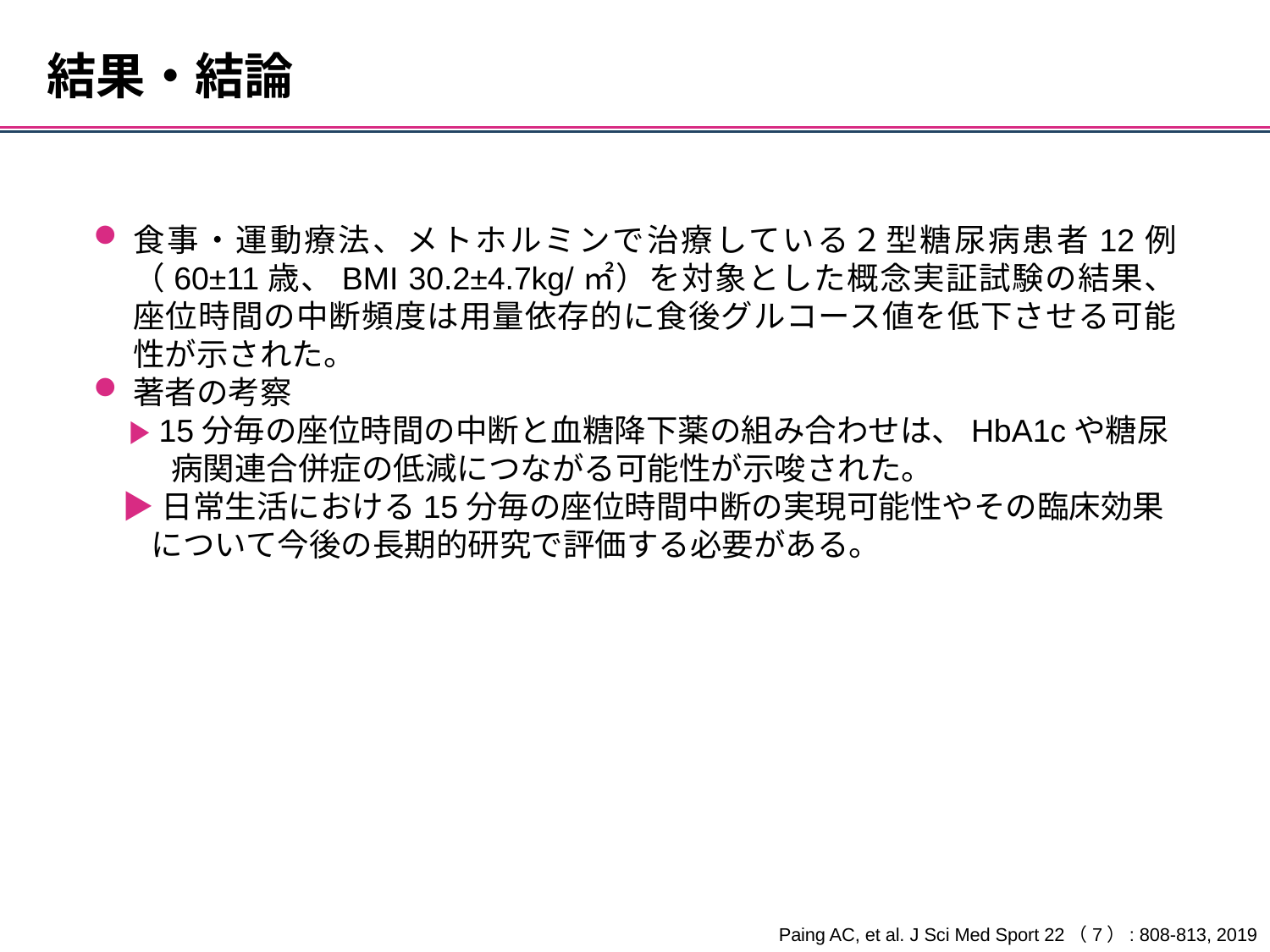

結果・結論
食事・運動療法、メトホルミンで治療している２型糖尿病患者12例（60±11歳、BMI 30.2±4.7kg/㎡）を対象とした概念実証試験の結果、座位時間の中断頻度は用量依存的に食後グルコース値を低下させる可能性が示された。
著者の考察
    ▶ 15分毎の座位時間の中断と血糖降下薬の組み合わせは、HbA1cや糖尿
　　  病関連合併症の低減につながる可能性が示唆された。
    ▶日常生活における15分毎の座位時間中断の実現可能性やその臨床効果
       について今後の長期的研究で評価する必要がある。
Paing AC, et al. J Sci Med Sport 22（7）: 808-813, 2019